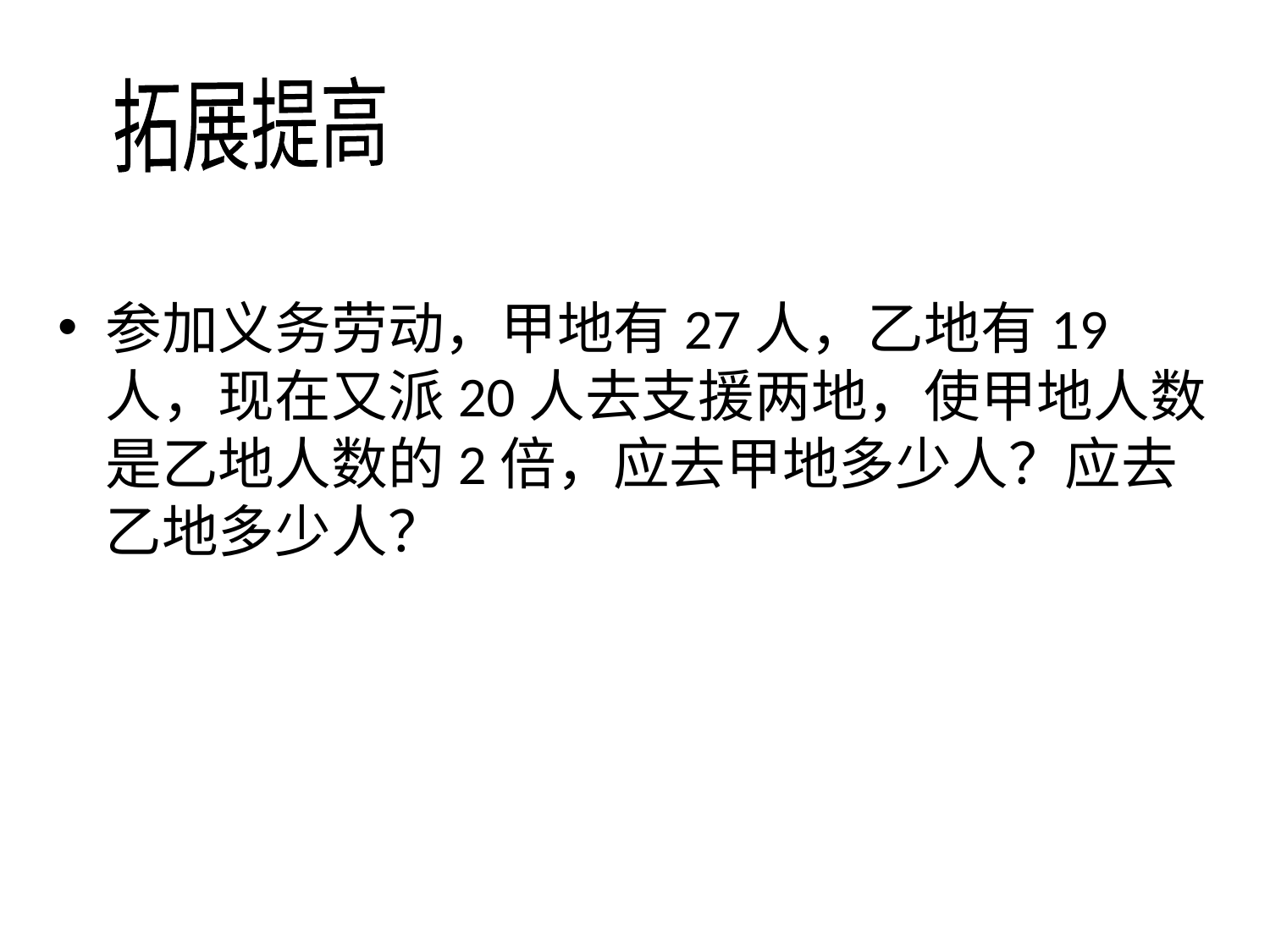

拓展提高
参加义务劳动，甲地有27人，乙地有19人，现在又派20人去支援两地，使甲地人数是乙地人数的2倍，应去甲地多少人？应去乙地多少人？